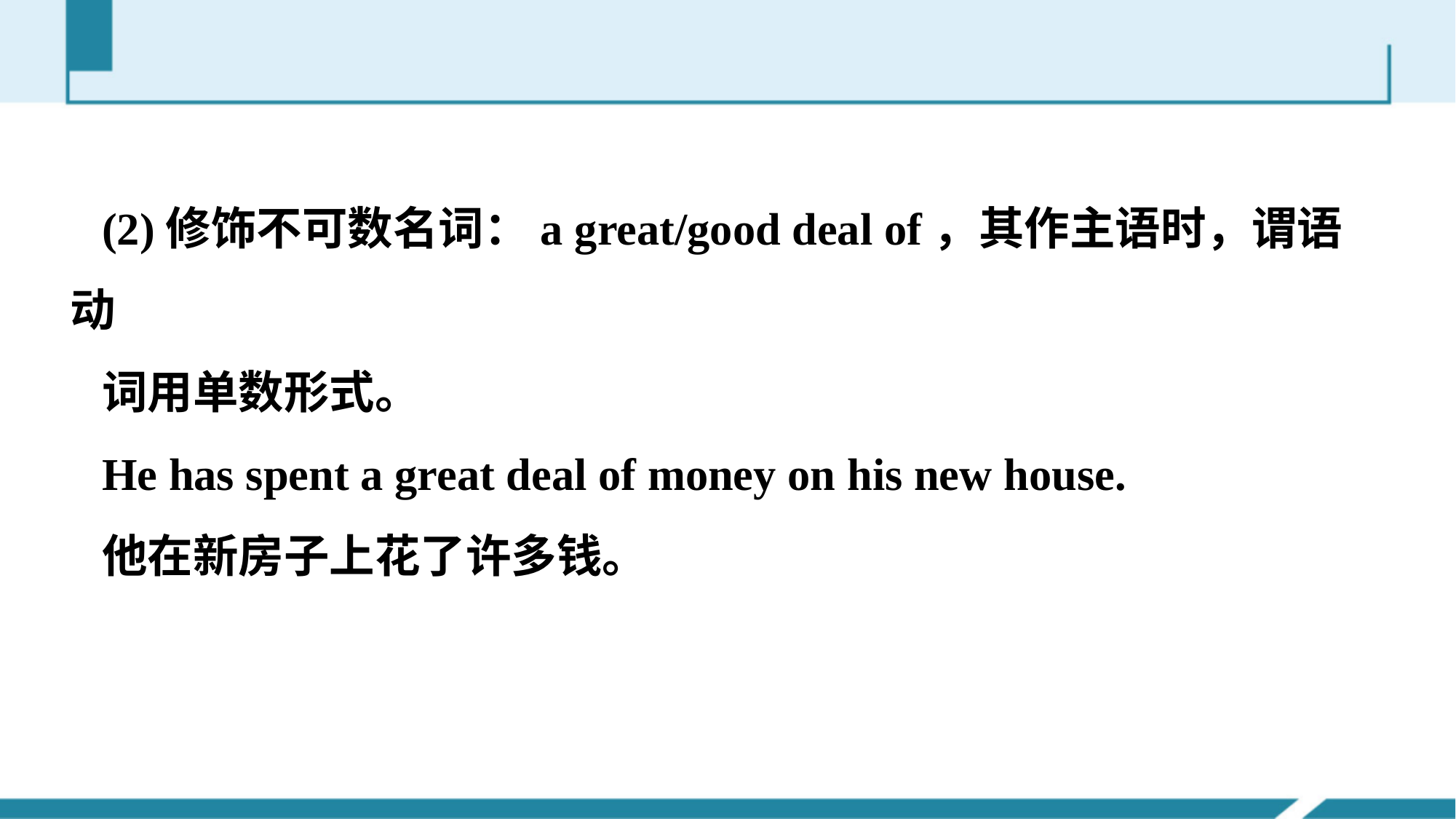

(2)修饰不可数名词：a great/good deal of，其作主语时，谓语动
词用单数形式。
He has spent a great deal of money on his new house.
他在新房子上花了许多钱。